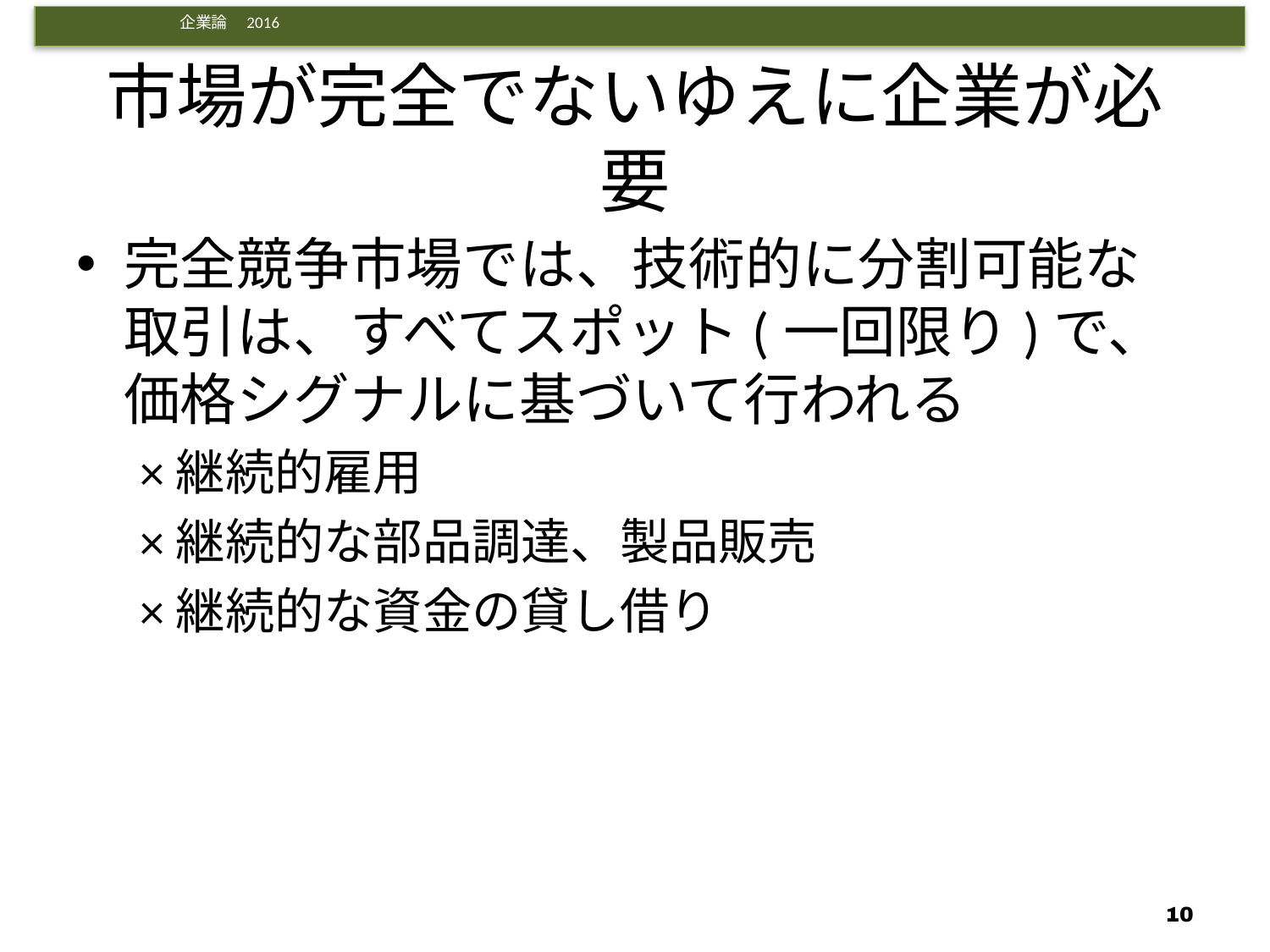

# 市場が完全でないゆえに企業が必要
完全競争市場では、技術的に分割可能な取引は、すべてスポット(一回限り)で、価格シグナルに基づいて行われる
×継続的雇用
×継続的な部品調達、製品販売
×継続的な資金の貸し借り

10